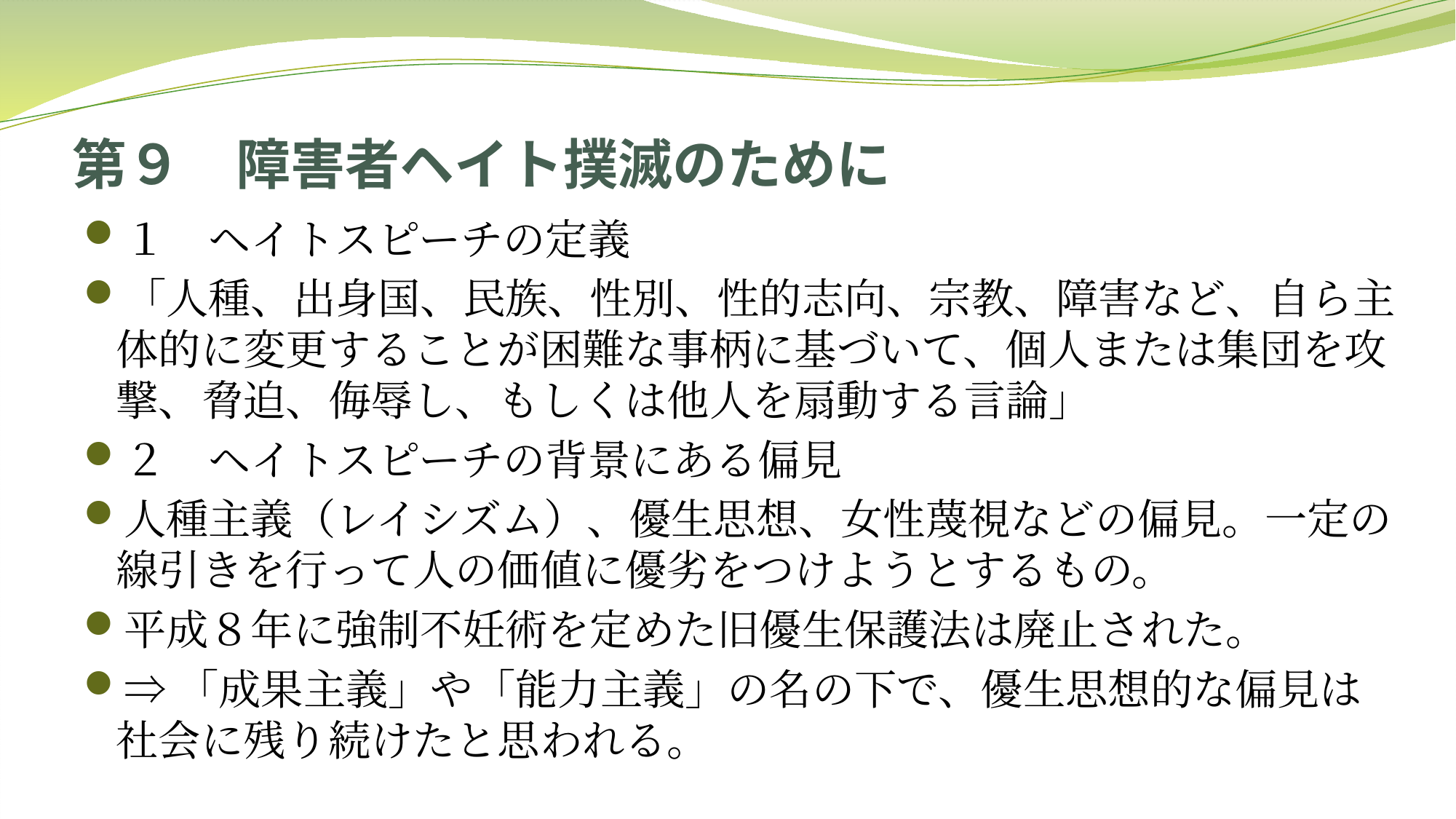

# 第９　障害者ヘイト撲滅のために
１　ヘイトスピーチの定義
「人種、出身国、民族、性別、性的志向、宗教、障害など、自ら主体的に変更することが困難な事柄に基づいて、個人または集団を攻撃、脅迫、侮辱し、もしくは他人を扇動する言論」
２　ヘイトスピーチの背景にある偏見
人種主義（レイシズム）、優生思想、女性蔑視などの偏見。一定の線引きを行って人の価値に優劣をつけようとするもの。
平成８年に強制不妊術を定めた旧優生保護法は廃止された。
⇒「成果主義」や「能力主義」の名の下で、優生思想的な偏見は社会に残り続けたと思われる。